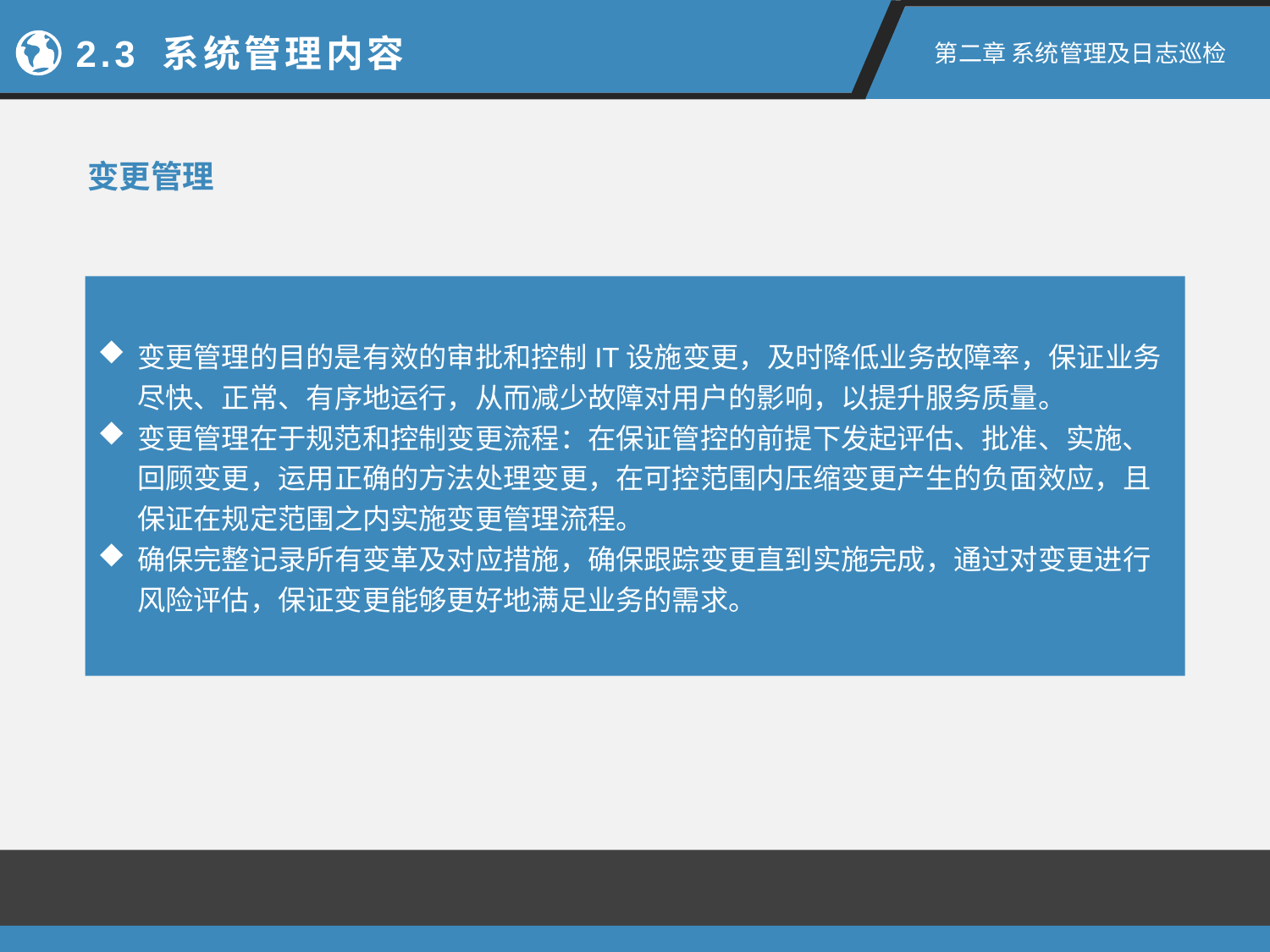

2.3 系统管理内容

第二章 系统管理及日志巡检
变更管理
变更管理的目的是有效的审批和控制IT设施变更，及时降低业务故障率，保证业务尽快、正常、有序地运行，从而减少故障对用户的影响，以提升服务质量。
变更管理在于规范和控制变更流程：在保证管控的前提下发起评估、批准、实施、回顾变更，运用正确的方法处理变更，在可控范围内压缩变更产生的负面效应，且保证在规定范围之内实施变更管理流程。
确保完整记录所有变革及对应措施，确保跟踪变更直到实施完成，通过对变更进行风险评估，保证变更能够更好地满足业务的需求。